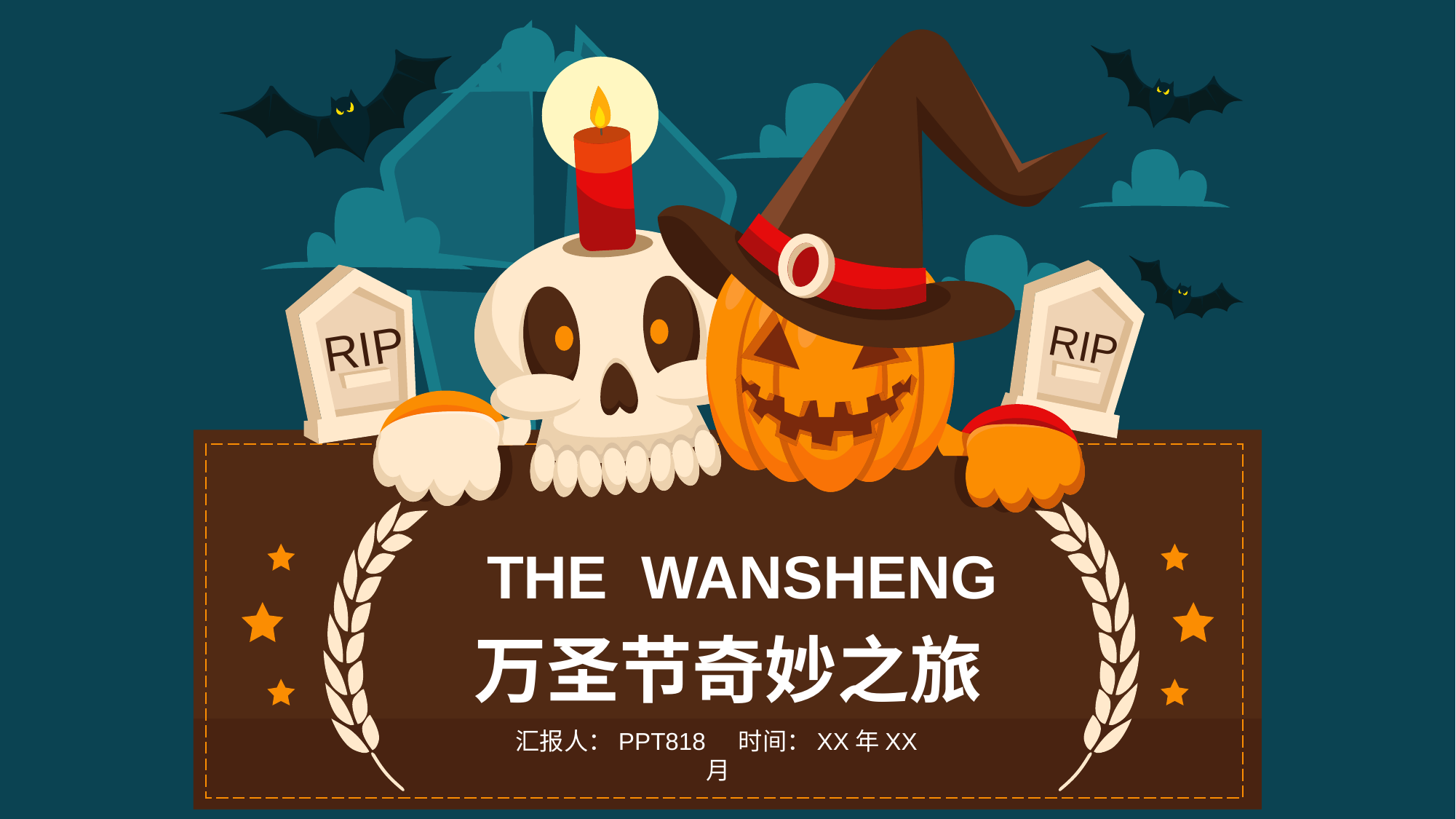

RIP

RIP

THE  WANSHENG

万圣节奇妙之旅

汇报人：PPT818    时间：XX年XX月